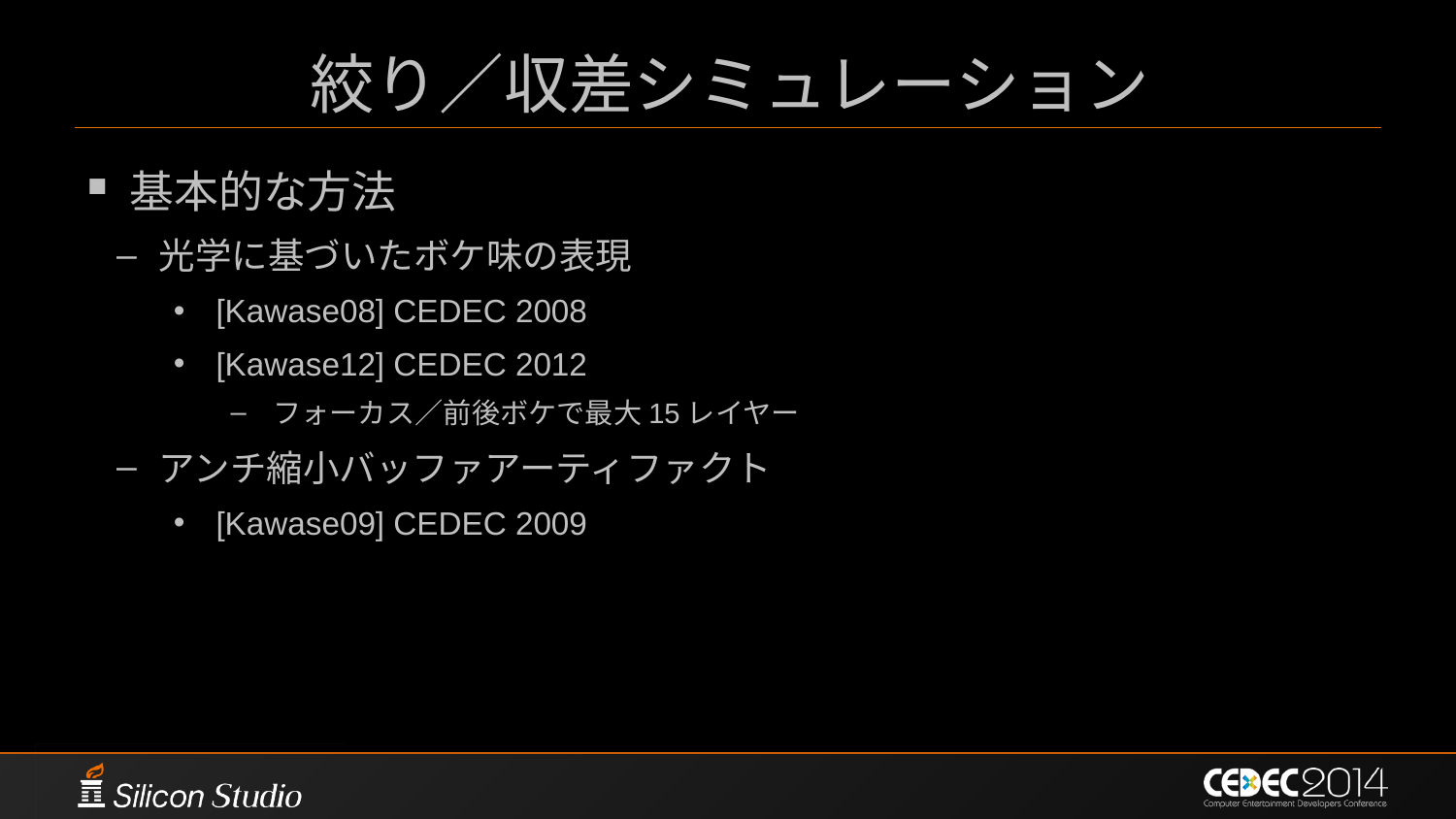

# 絞り／収差シミュレーション
基本的な方法
光学に基づいたボケ味の表現
[Kawase08] CEDEC 2008
[Kawase12] CEDEC 2012
フォーカス／前後ボケで最大15レイヤー
アンチ縮小バッファアーティファクト
[Kawase09] CEDEC 2009